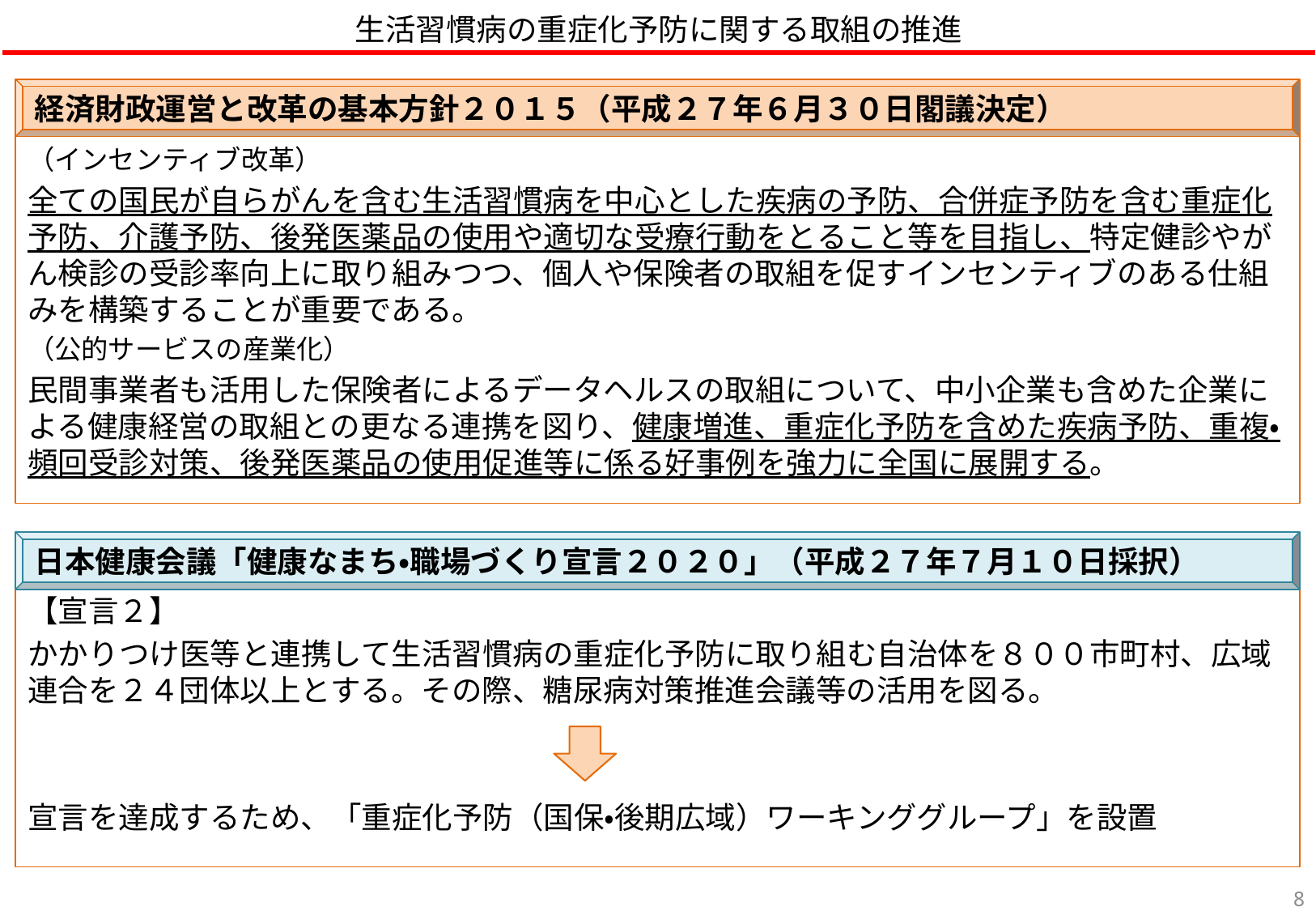

# 生活習慣病の重症化予防に関する取組の推進
経済財政運営と改革の基本方針２０１５（平成２７年６月３０日閣議決定）
（インセンティブ改革）
全ての国民が自らがんを含む生活習慣病を中心とした疾病の予防、合併症予防を含む重症化予防、介護予防、後発医薬品の使用や適切な受療行動をとること等を目指し、特定健診やがん検診の受診率向上に取り組みつつ、個人や保険者の取組を促すインセンティブのある仕組みを構築することが重要である。
（公的サービスの産業化）
民間事業者も活用した保険者によるデータヘルスの取組について、中小企業も含めた企業による健康経営の取組との更なる連携を図り、健康増進、重症化予防を含めた疾病予防、重複・頻回受診対策、後発医薬品の使用促進等に係る好事例を強力に全国に展開する。

日本健康会議「健康なまち・職場づくり宣言２０２０」（平成２７年７月１０日採択）
【宣言２】
かかりつけ医等と連携して生活習慣病の重症化予防に取り組む自治体を８００市町村、広域連合を２４団体以上とする。その際、糖尿病対策推進会議等の活用を図る。

宣言を達成するため、「重症化予防（国保・後期広域）ワーキンググループ」を設置

8